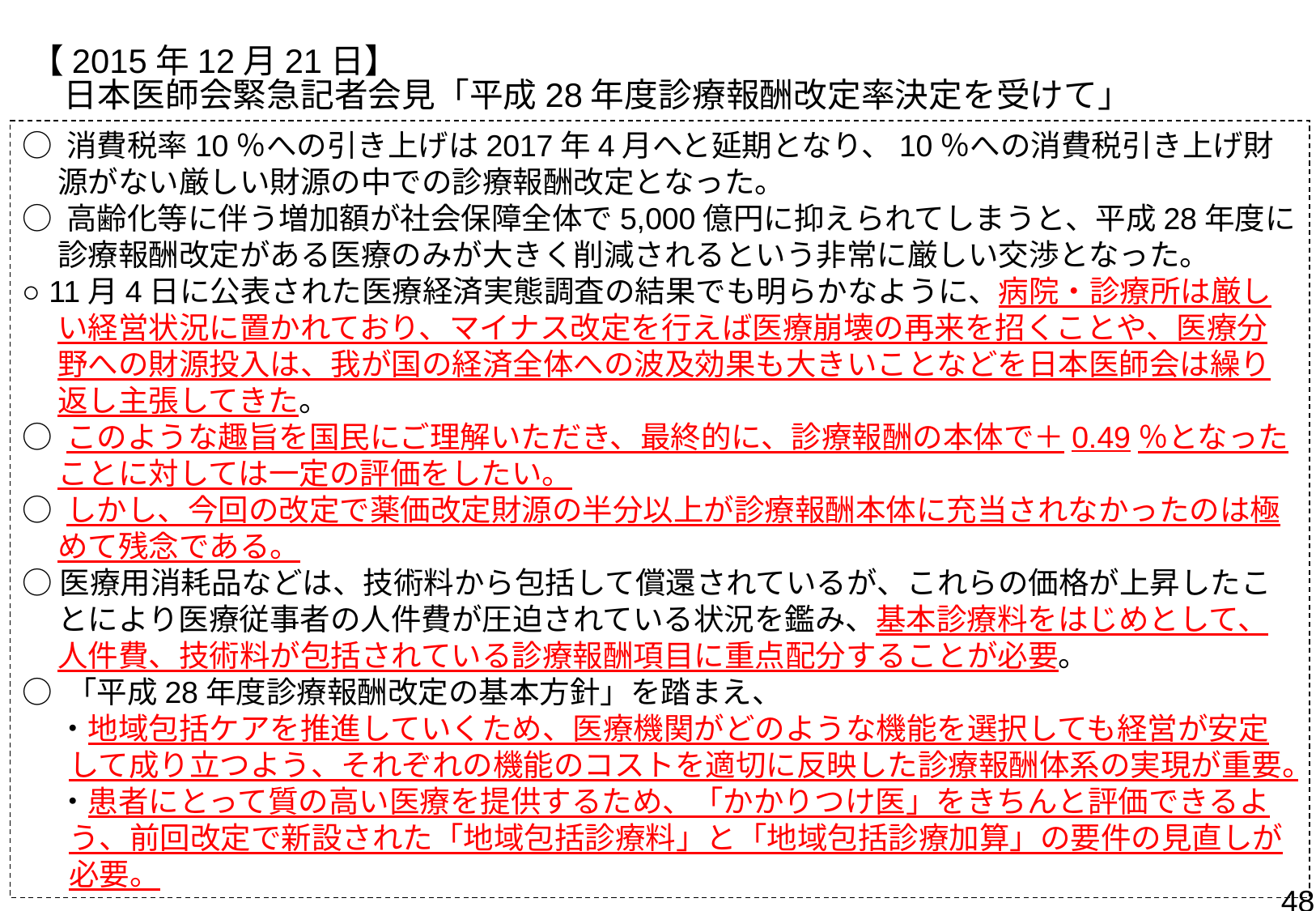

【2015年12月21日】
　日本医師会緊急記者会見「平成28年度診療報酬改定率決定を受けて」
○ 消費税率10％への引き上げは2017年4月へと延期となり、10％への消費税引き上げ財源がない厳しい財源の中での診療報酬改定となった。
○ 高齢化等に伴う増加額が社会保障全体で5,000億円に抑えられてしまうと、平成28年度に診療報酬改定がある医療のみが大きく削減されるという非常に厳しい交渉となった。
○ 11月4日に公表された医療経済実態調査の結果でも明らかなように、病院・診療所は厳しい経営状況に置かれており、マイナス改定を行えば医療崩壊の再来を招くことや、医療分野への財源投入は、我が国の経済全体への波及効果も大きいことなどを日本医師会は繰り返し主張してきた。
○ このような趣旨を国民にご理解いただき、最終的に、診療報酬の本体で＋0.49％となったことに対しては一定の評価をしたい。
○ しかし、今回の改定で薬価改定財源の半分以上が診療報酬本体に充当されなかったのは極めて残念である。
○医療用消耗品などは、技術料から包括して償還されているが、これらの価格が上昇したことにより医療従事者の人件費が圧迫されている状況を鑑み、基本診療料をはじめとして、人件費、技術料が包括されている診療報酬項目に重点配分することが必要。
○ 「平成28年度診療報酬改定の基本方針」を踏まえ、
・地域包括ケアを推進していくため、医療機関がどのような機能を選択しても経営が安定して成り立つよう、それぞれの機能のコストを適切に反映した診療報酬体系の実現が重要。
・患者にとって質の高い医療を提供するため、「かかりつけ医」をきちんと評価できるよう、前回改定で新設された「地域包括診療料」と「地域包括診療加算」の要件の見直しが必要。
48